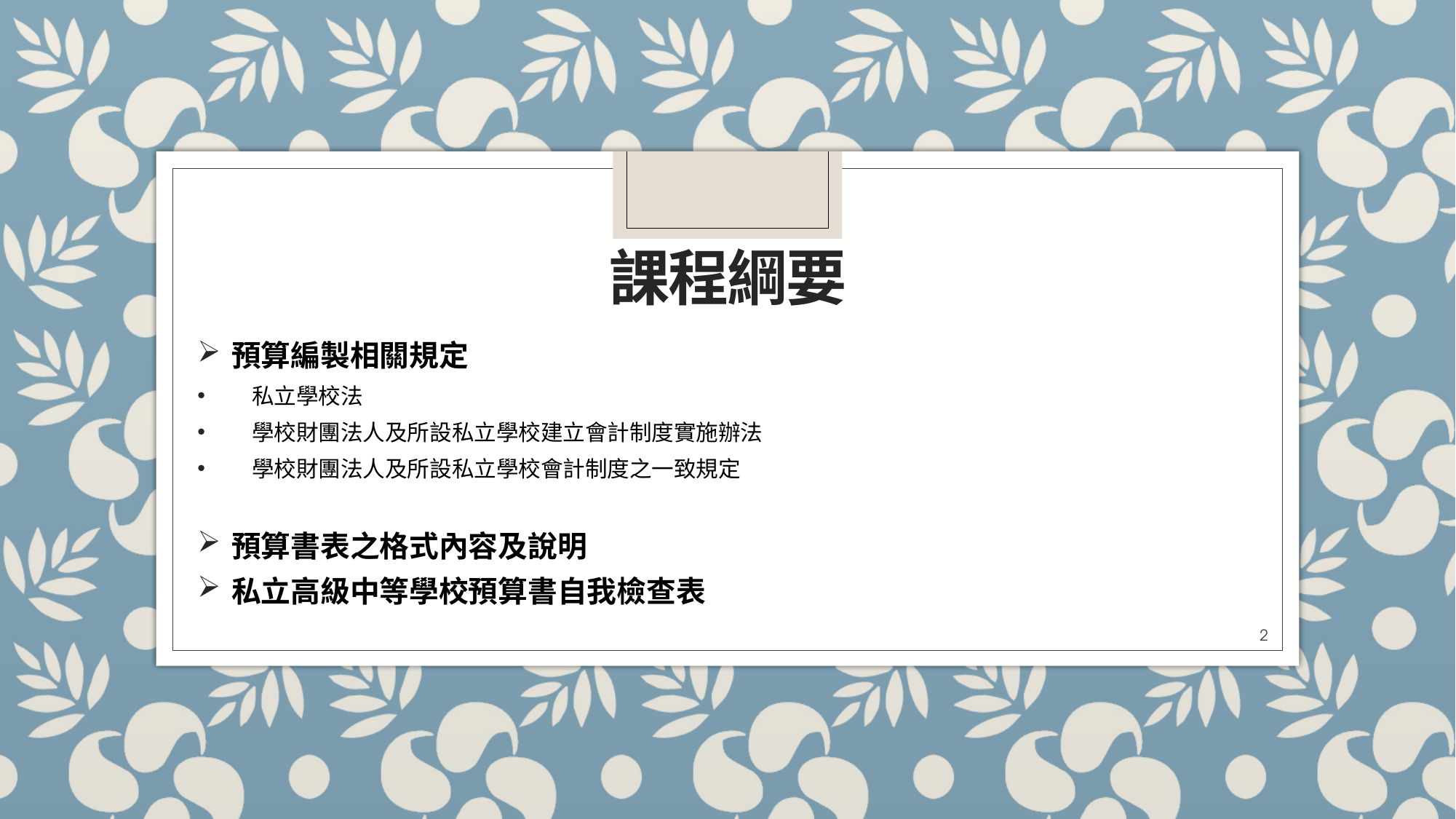

# 課程綱要
預算編製相關規定
私立學校法
學校財團法人及所設私立學校建立會計制度實施辦法
學校財團法人及所設私立學校會計制度之一致規定

預算書表之格式內容及說明
私立高級中等學校預算書自我檢查表

2